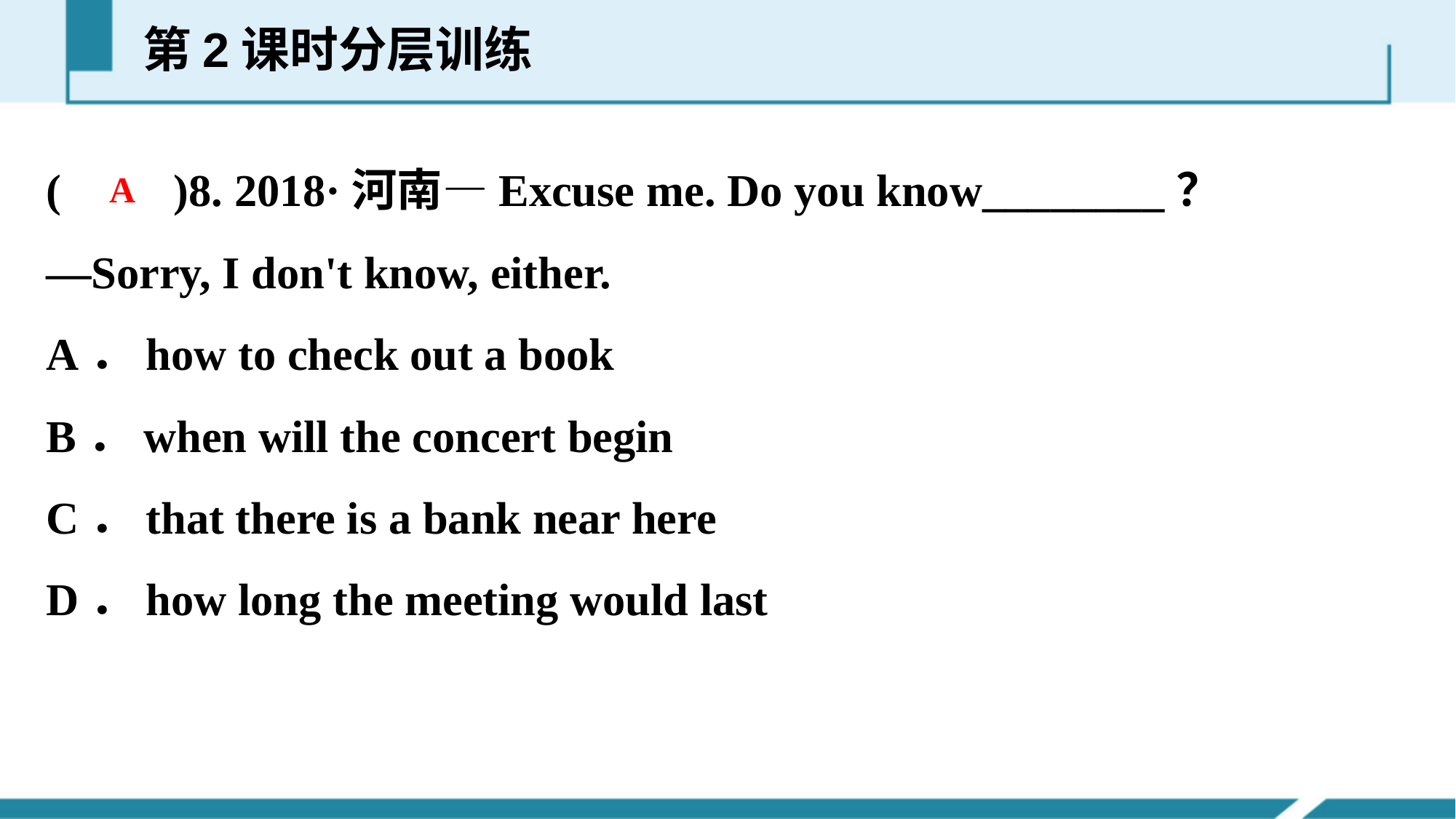

第2课时分层训练
(　　)8. 2018·河南—Excuse me. Do you know________？
—Sorry, I don't know, either.
A．how to check out a book
B．when will the concert begin
C．that there is a bank near here
D．how long the meeting would last
A